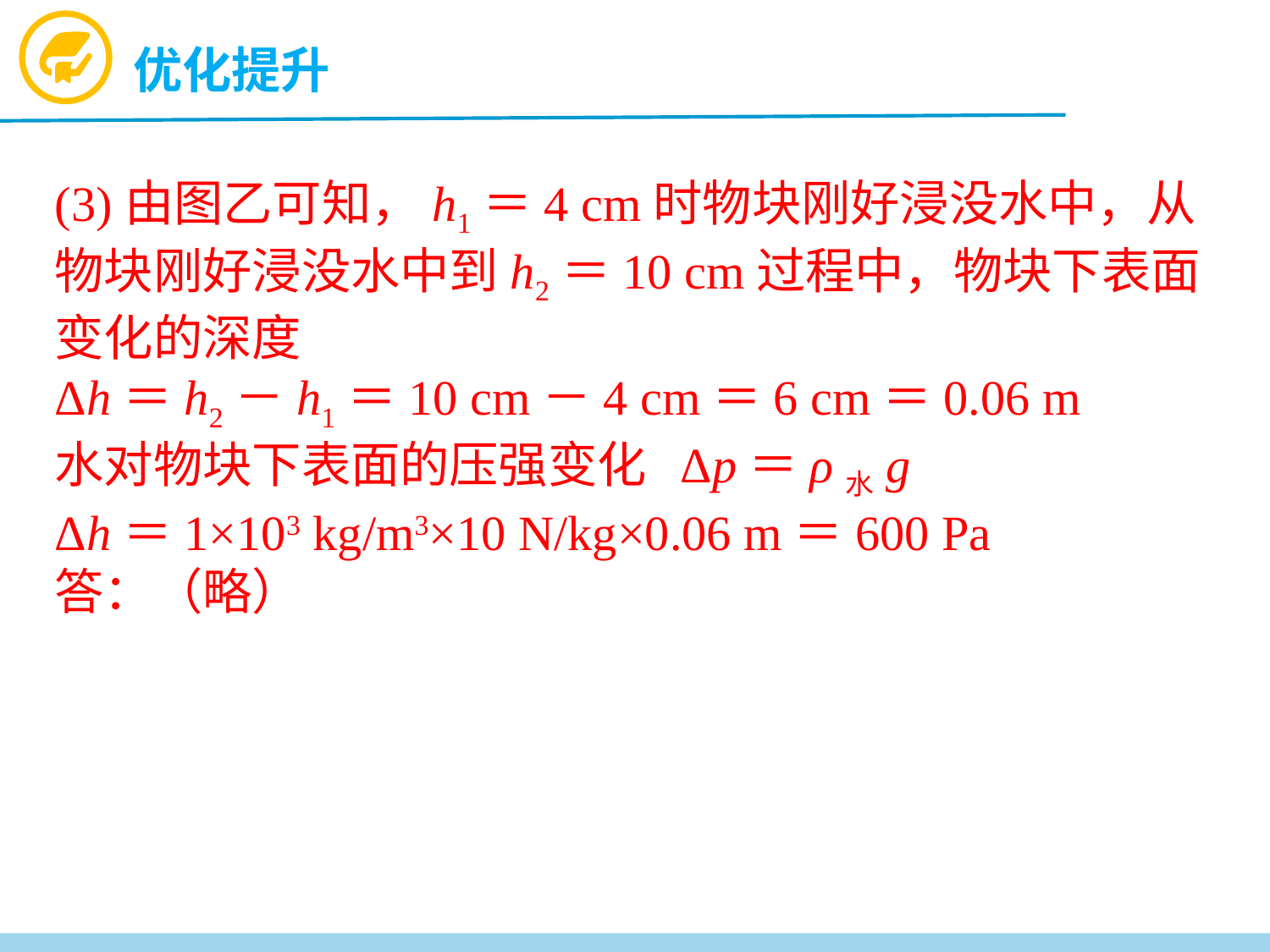

优化提升
(3)由图乙可知，h1＝4 cm时物块刚好浸没水中，从物块刚好浸没水中到h2＝10 cm过程中，物块下表面变化的深度
Δh＝h2－h1＝10 cm－4 cm＝6 cm＝0.06 m
水对物块下表面的压强变化  Δp＝ρ水g
Δh＝1×103 kg/m3×10 N/kg×0.06 m＝600 Pa
答：（略）